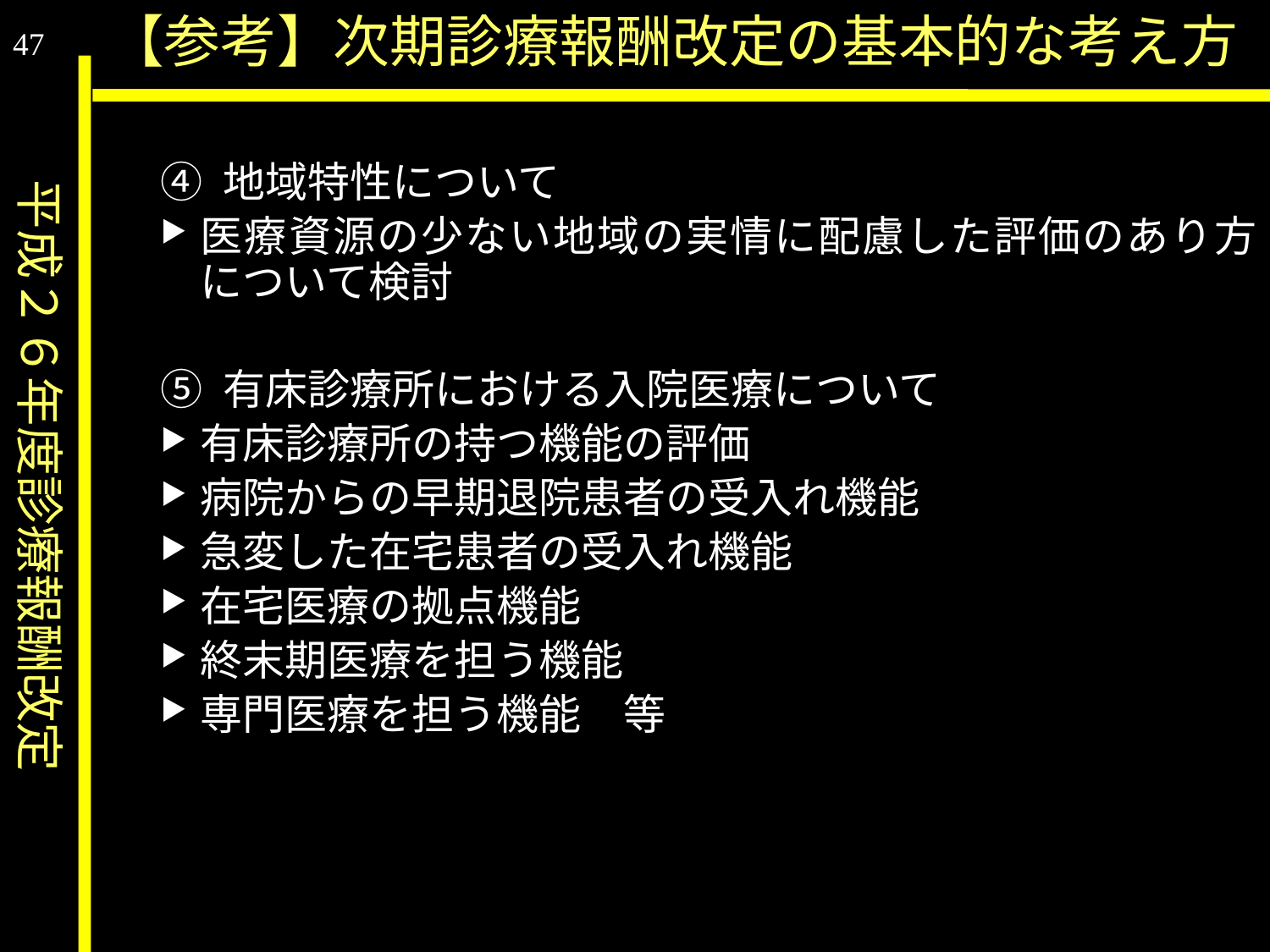

平成２６年度診療報酬改定
【参考】次期診療報酬改定の基本的な考え方
47

④ 地域特性について
医療資源の少ない地域の実情に配慮した評価のあり方について検討

⑤ 有床診療所における入院医療について
有床診療所の持つ機能の評価
病院からの早期退院患者の受入れ機能
急変した在宅患者の受入れ機能
在宅医療の拠点機能
終末期医療を担う機能
専門医療を担う機能　等